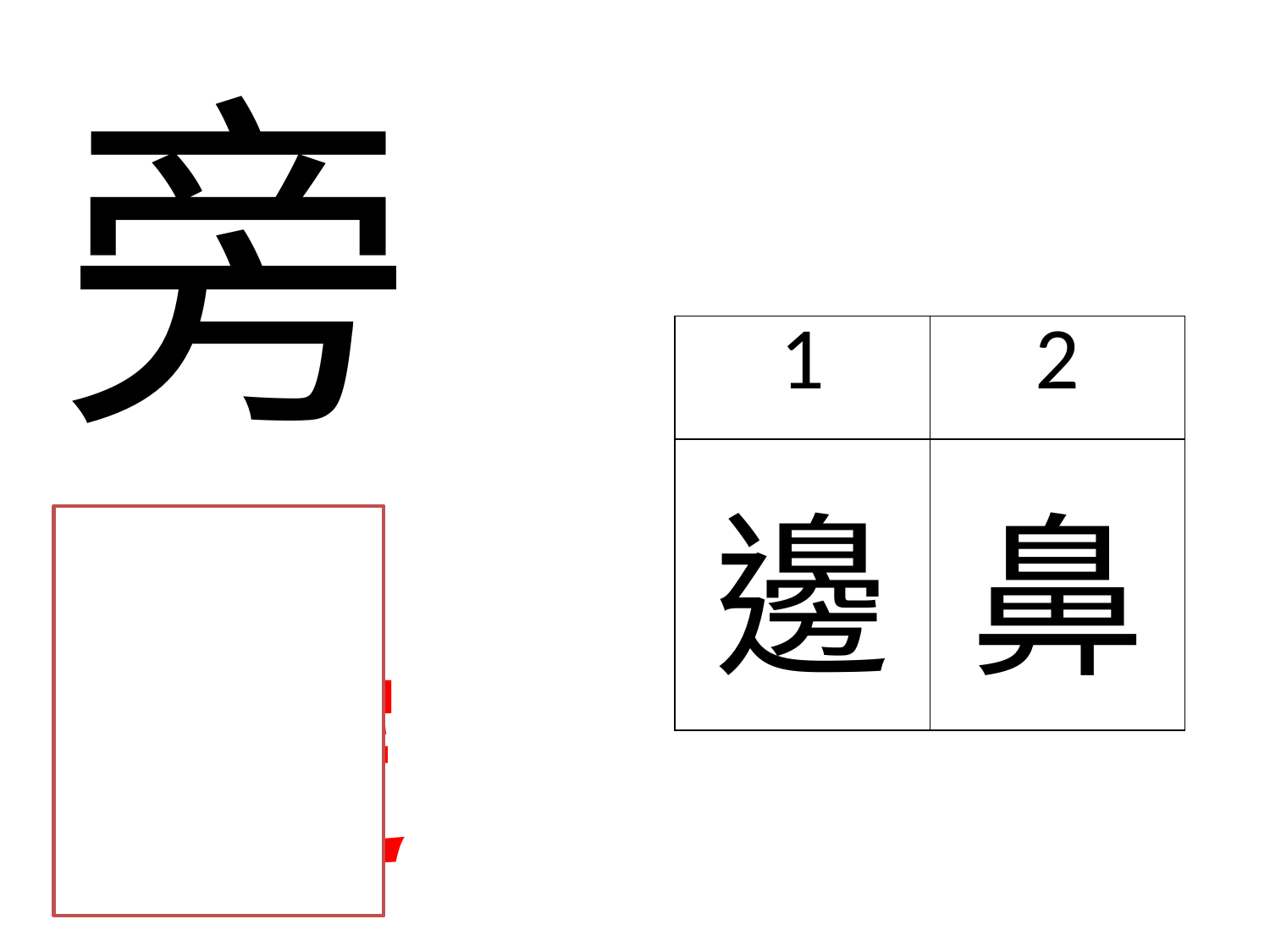

旁

| 1 | 2 |
| --- | --- |
| 邊 | 鼻 |
邊